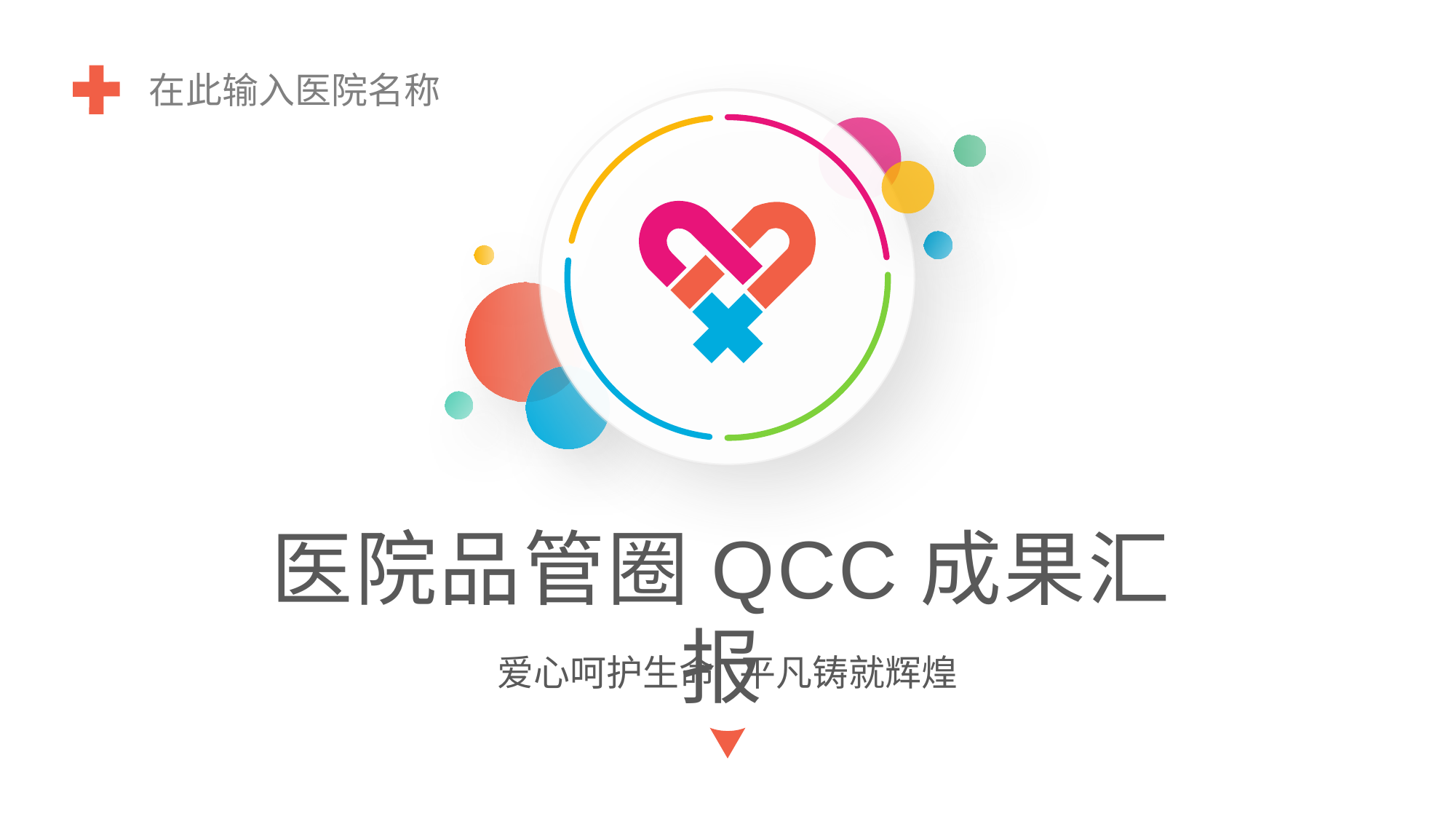

在此输入医院名称

医院品管圈QCC成果汇报
爱心呵护生命   平凡铸就辉煌

延时符